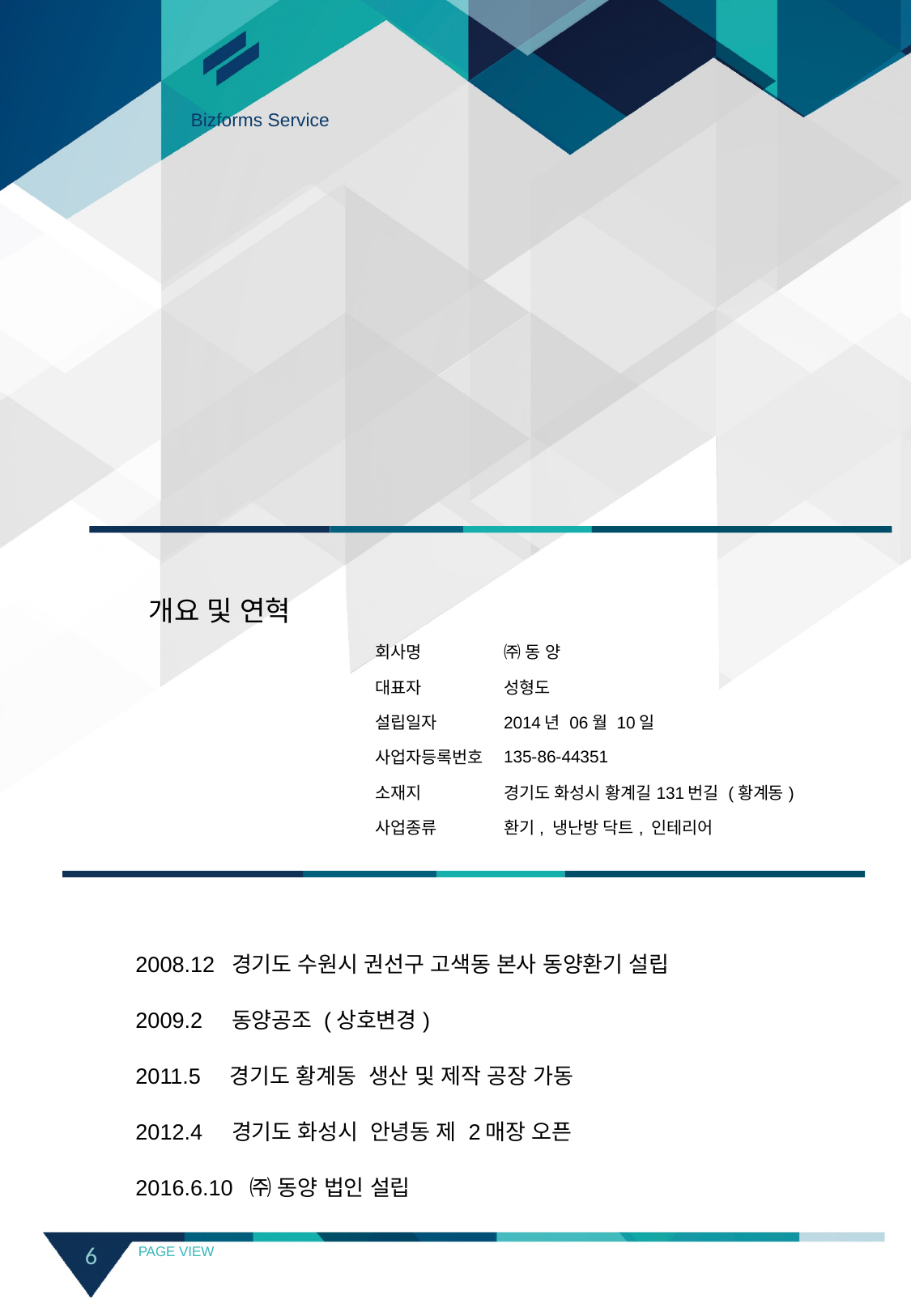

Bizforms Service

개요 및 연혁
| 회사명 | ㈜ 동 양 |
| --- | --- |
| 대표자 | 성형도 |
| 설립일자 | 2014년 06월 10일 |
| 사업자등록번호 | 135-86-44351 |
| 소재지 | 경기도 화성시 황계길131번길 (황계동) |
| 사업종류 | 환기, 냉난방 닥트, 인테리어 |

| 2008.12 경기도 수원시 권선구 고색동 본사 동양환기 설립 2009.2 동양공조 (상호변경) 2011.5 경기도 황계동 생산 및 제작 공장 가동 2012.4 경기도 화성시 안녕동 제 2매장 오픈   2016.6.10 ㈜ 동양 법인 설립 |  |
| --- | --- |
6
PAGE VIEW